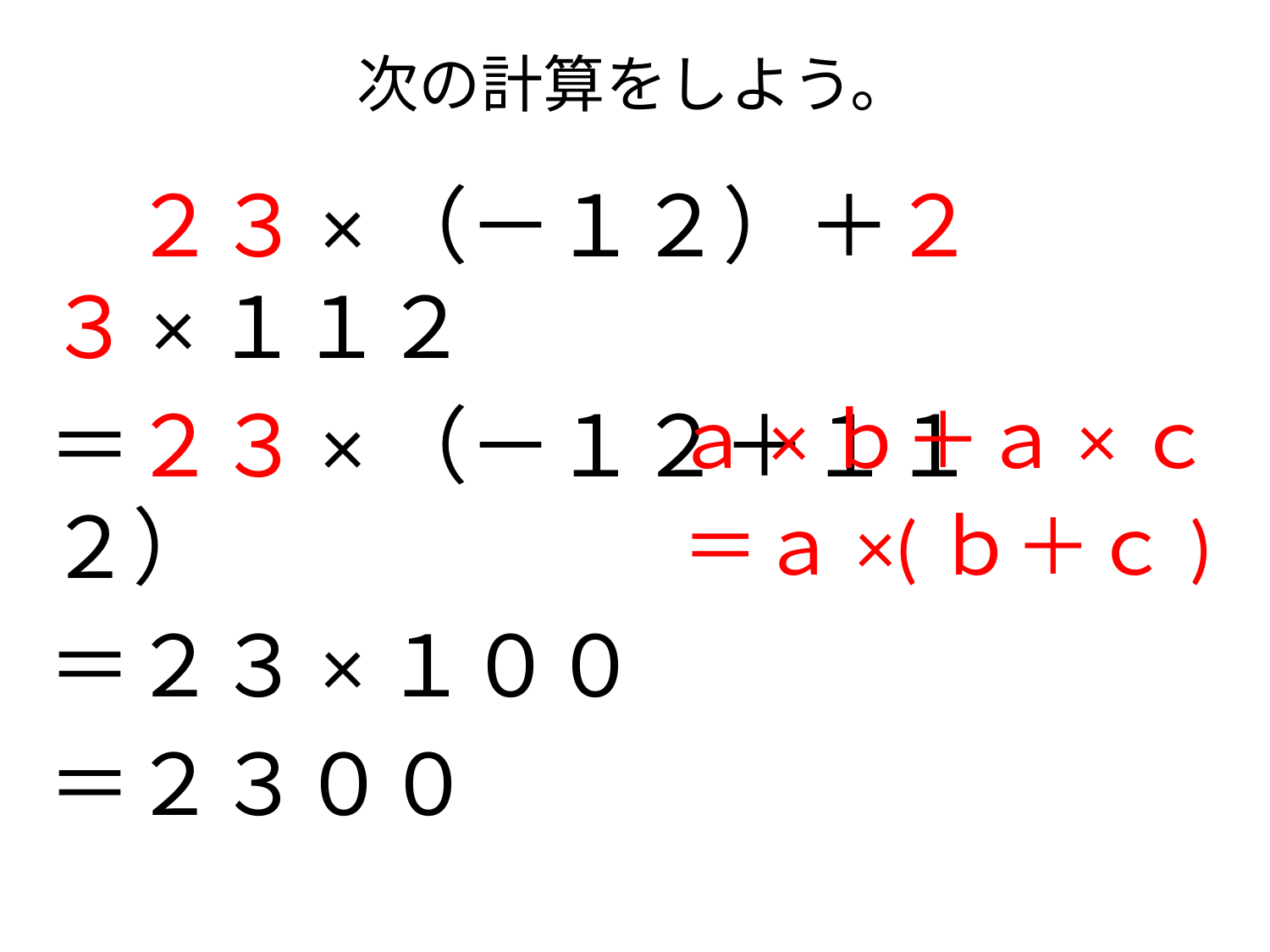

# 次の計算をしよう。
　２３×（－１２）＋２３×１１２
＝２３×（－１２＋１１２）
＝２３×１００
＝２３００
ａ×ｂ＋ａ×ｃ
＝ａ×(ｂ＋ｃ)